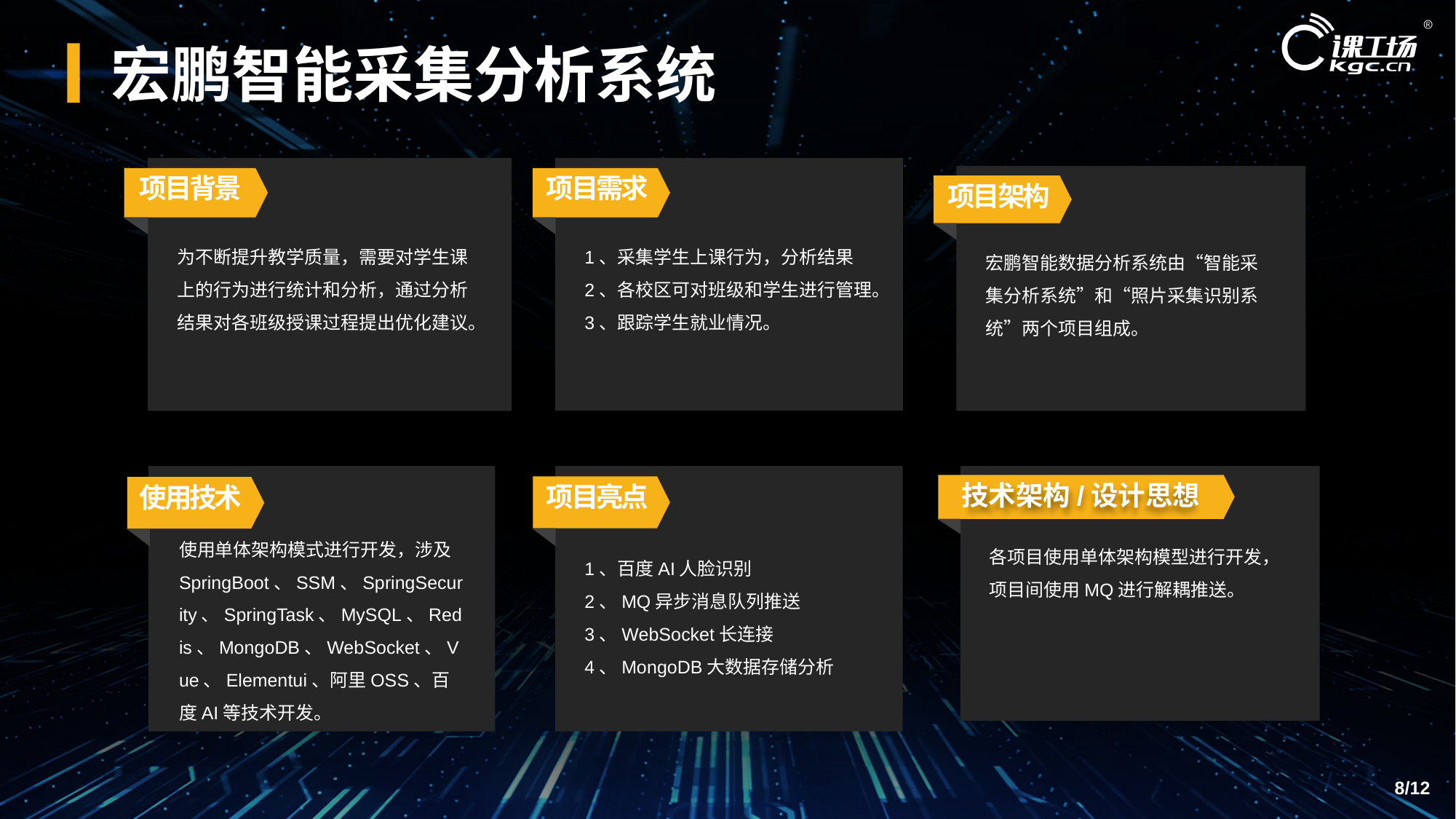

宏鹏智能采集分析系统

项目背景

为不断提升教学质量，需要对学生课上的行为进行统计和分析，通过分析结果对各班级授课过程提出优化建议。

项目需求

1、采集学生上课行为，分析结果
2、各校区可对班级和学生进行管理。
3、跟踪学生就业情况。

项目架构

宏鹏智能数据分析系统由“智能采集分析系统”和“照片采集识别系统”两个项目组成。

使用技术

使用单体架构模式进行开发，涉及SpringBoot、SSM、SpringSecurity、SpringTask、MySQL、Redis、MongoDB、WebSocket、Vue、Elementui、阿里OSS、百度AI等技术开发。

项目亮点

1、百度AI人脸识别
2、MQ异步消息队列推送
3、WebSocket长连接
4、MongoDB大数据存储分析

各项目使用单体架构模型进行开发，项目间使用MQ进行解耦推送。
技术架构/设计思想
8/12